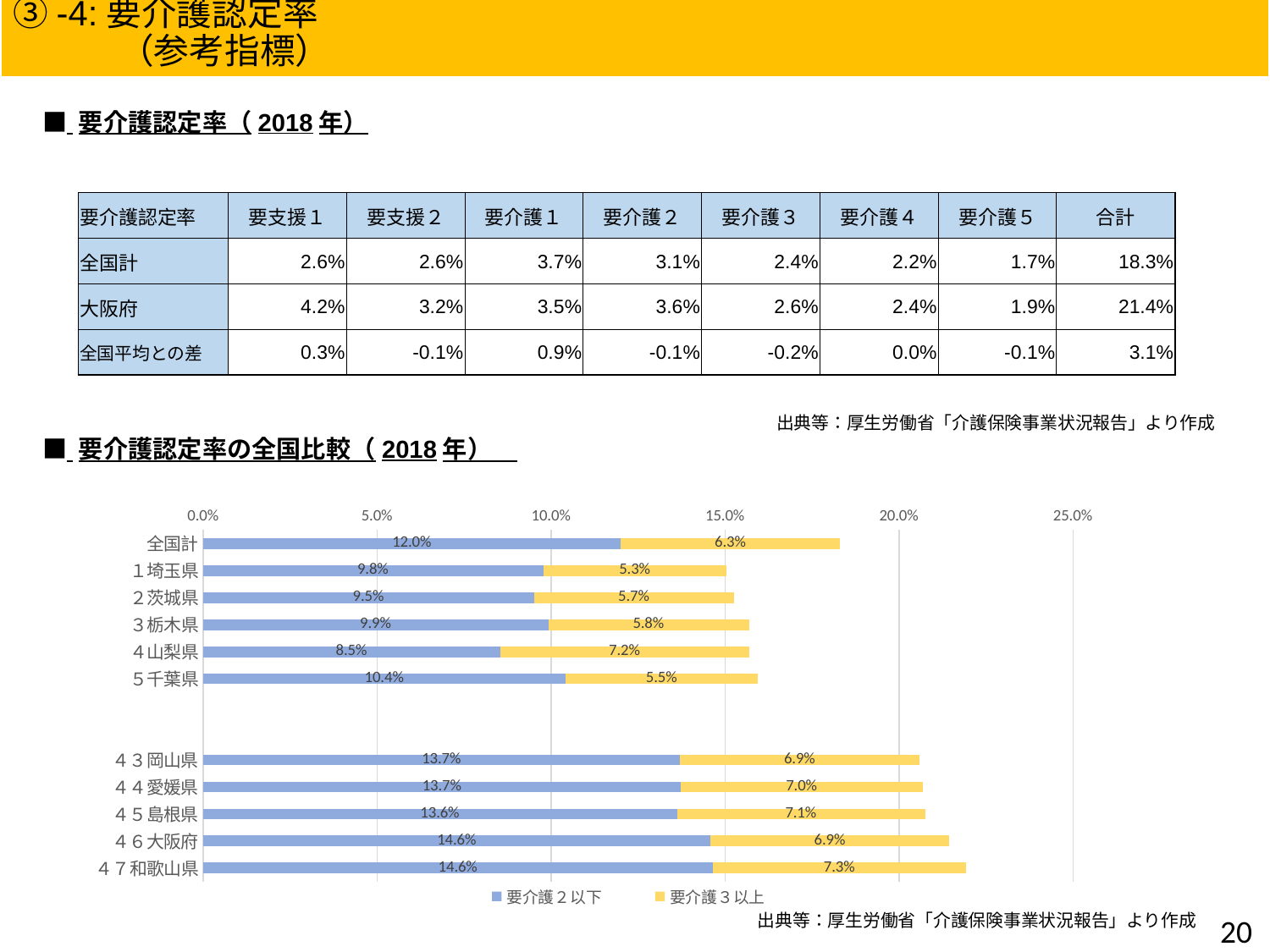

方向性Ⅱ）人口減少・超高齢化社会でも持続可能な地域づくり
③-4:要介護認定率　　　　　　　　　　　　　　　　　　　　　　　　　　　　　（参考指標）
■ 要介護認定率（2018年）
| 要介護認定率 | 要支援１ | 要支援２ | 要介護１ | 要介護２ | 要介護３ | 要介護４ | 要介護５ | 合計 |
| --- | --- | --- | --- | --- | --- | --- | --- | --- |
| 全国計 | 2.6% | 2.6% | 3.7% | 3.1% | 2.4% | 2.2% | 1.7% | 18.3% |
| 大阪府 | 4.2% | 3.2% | 3.5% | 3.6% | 2.6% | 2.4% | 1.9% | 21.4% |
| 全国平均との差 | 0.3% | -0.1% | 0.9% | -0.1% | -0.2% | 0.0% | -0.1% | 3.1% |
出典等：厚生労働省「介護保険事業状況報告」より作成
■ 要介護認定率の全国比較（2018年）

### Chart

| Category |  |  |
|---|---|---|
| 全国計 | 0.1200558771768727 | 0.06298786080700673 |
| １埼玉県 | 0.09771048025935197 | 0.05272925273113573 |
| ２茨城県 | 0.09506958250497018 | 0.05747575155129827 |
| ３栃木県 | 0.09915308900218288 | 0.057725876337875216 |
| ４山梨県 | 0.08533825607144448 | 0.07159021443868235 |
| ５千葉県 | 0.10408287340334353 | 0.05538614842121184 |
|  | None | None |
|  | None | None |
| ４３岡山県 | 0.1370552617025199 | 0.06888037266552277 |
| ４４愛媛県 | 0.13724367364746945 | 0.06963987056428156 |
| ４５島根県 | 0.1361400292455095 | 0.07144634322006155 |
| ４６大阪府 | 0.14580127971204582 | 0.06869751098664896 |
| ４７和歌山県 | 0.14648260113657005 | 0.07286828242987259 |
出典等：厚生労働省「介護保険事業状況報告」より作成
20